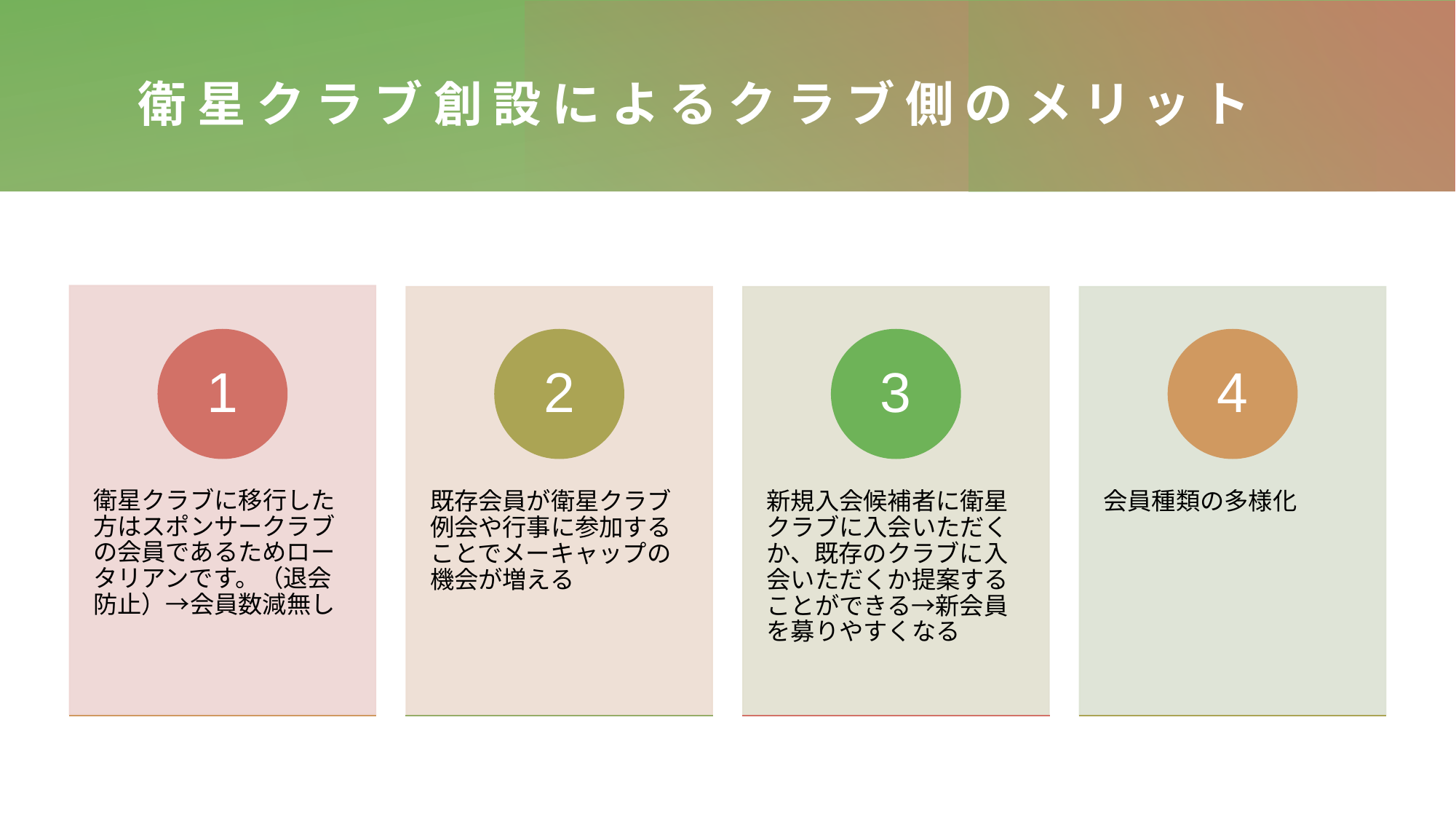

# 衛星クラブ創設によるクラブ側のメリット
衛星クラブに移行した方はスポンサークラブの会員であるためロータリアンです。（退会防止）→会員数減無し

1
既存会員が衛星クラブ例会や行事に参加することでメーキャップの機会が増える
2
新規入会候補者に衛星クラブに入会いただくか、既存のクラブに入会いただくか提案することができる→新会員を募りやすくなる
3
会員種類の多様化
4